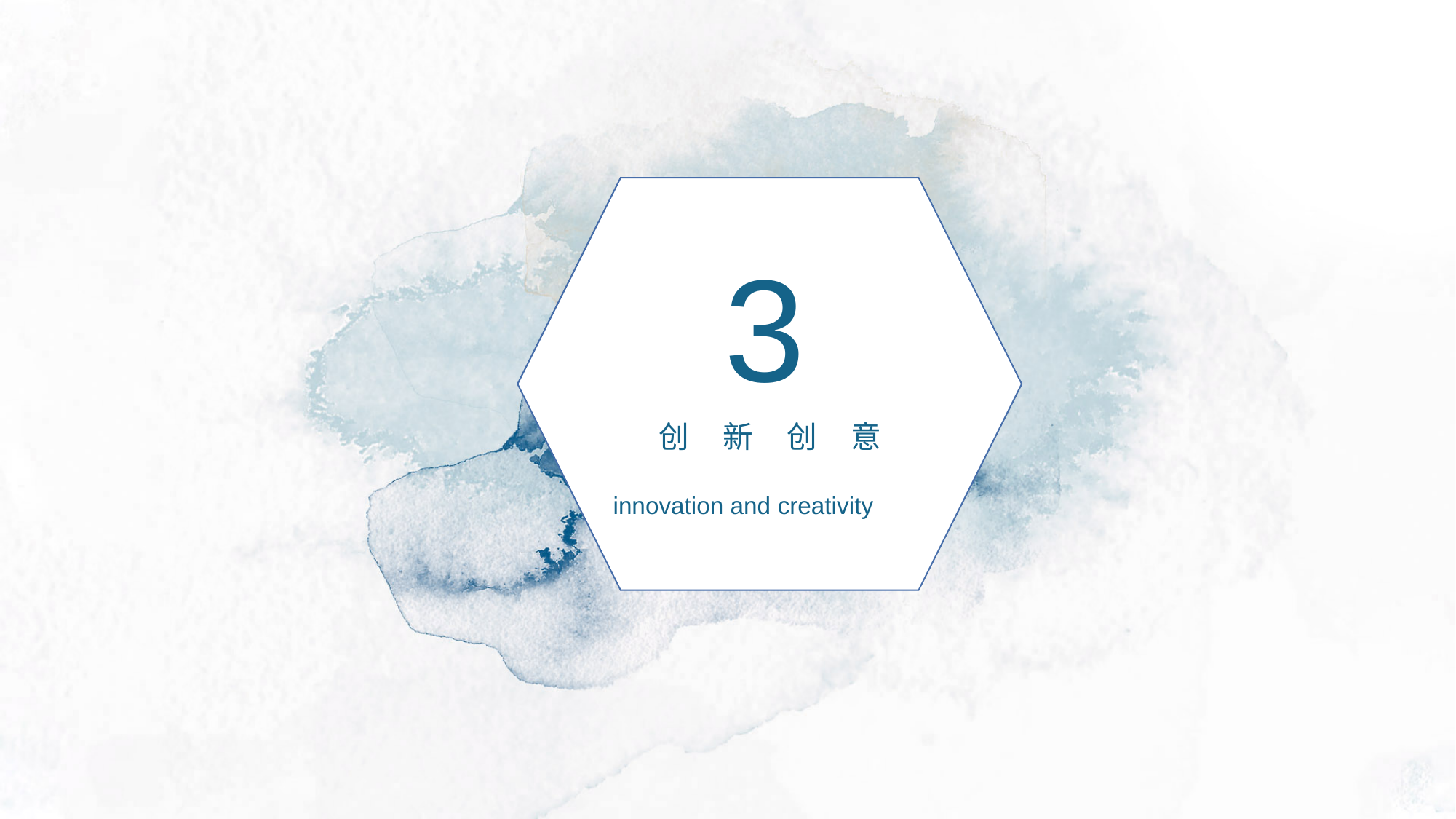

# 3
创     新     创     意
innovation and creativity